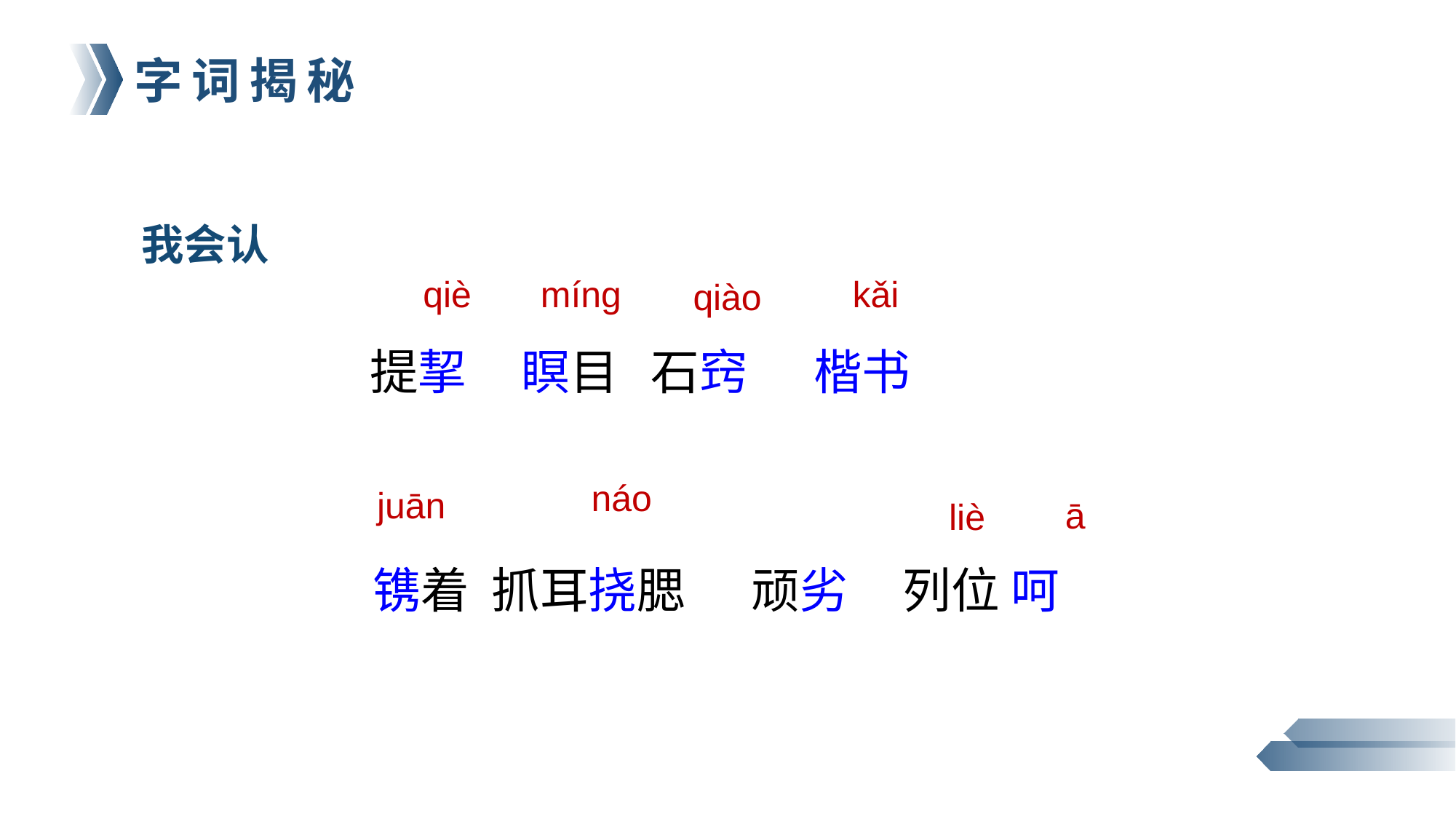

我会认
míng
qiè
kǎi
qiào
 提挈     瞑目   石窍      楷书
 náo
juān
 ā
 liè
  镌着  抓耳挠腮      顽劣     列位 呵